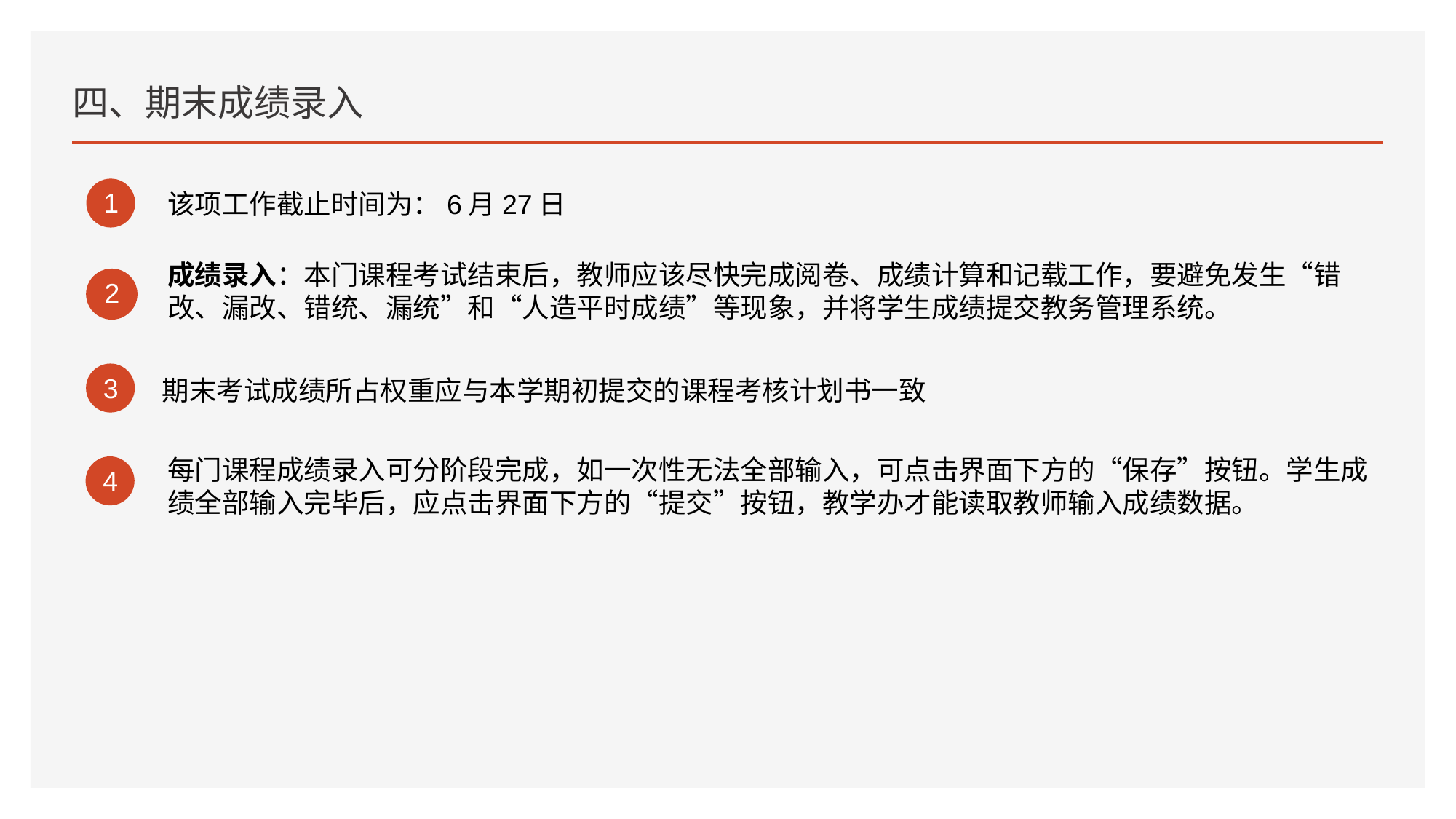

四、期末成绩录入

1
该项工作截止时间为：6月27日
成绩录入：本门课程考试结束后，教师应该尽快完成阅卷、成绩计算和记载工作，要避免发生“错改、漏改、错统、漏统”和“人造平时成绩”等现象，并将学生成绩提交教务管理系统。

2

3
期末考试成绩所占权重应与本学期初提交的课程考核计划书一致
每门课程成绩录入可分阶段完成，如一次性无法全部输入，可点击界面下方的“保存”按钮。学生成绩全部输入完毕后，应点击界面下方的“提交”按钮，教学办才能读取教师输入成绩数据。

4